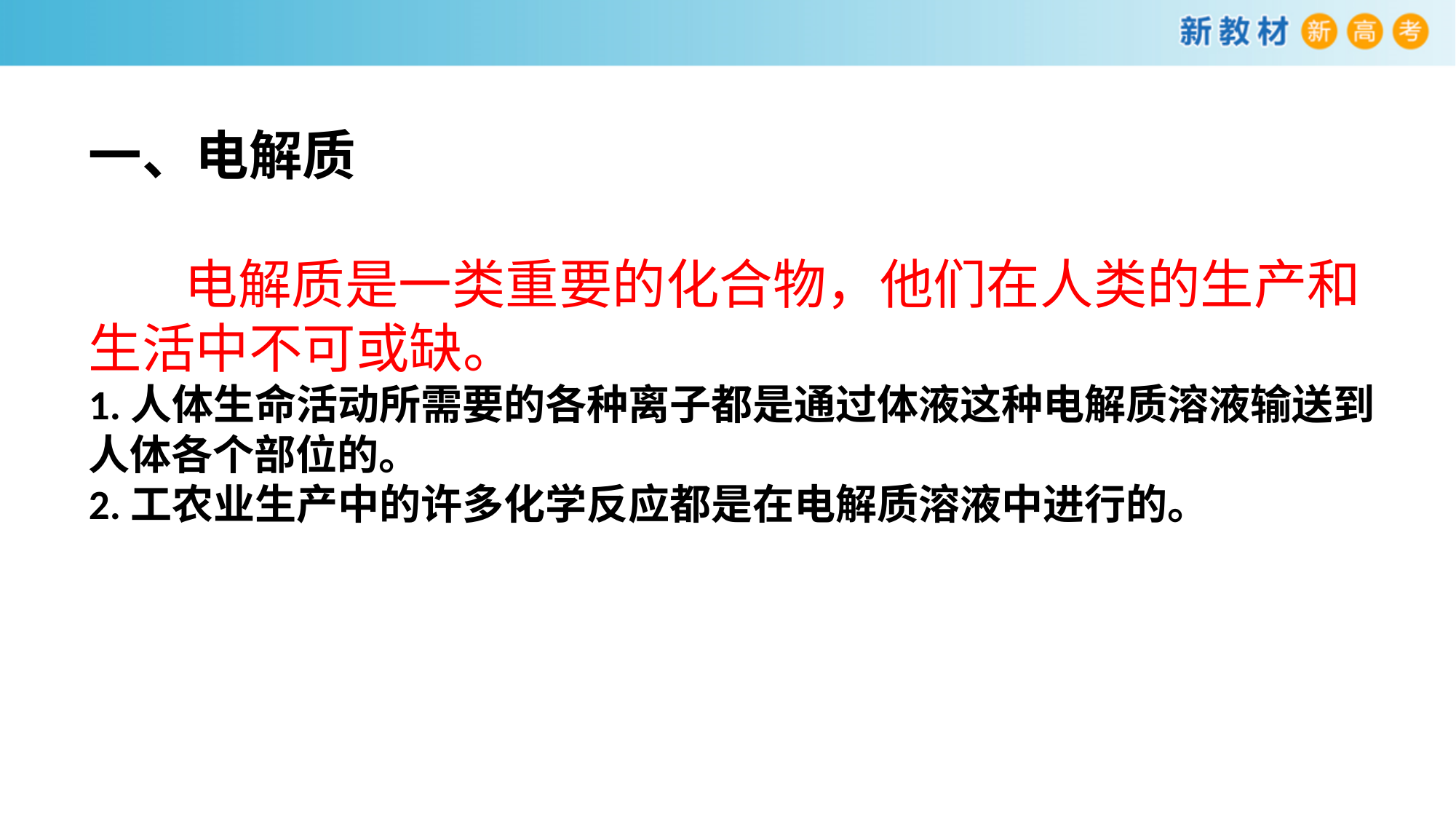

# 一、电解质 电解质是一类重要的化合物，他们在人类的生产和生活中不可或缺。 1.人体生命活动所需要的各种离子都是通过体液这种电解质溶液输送到人体各个部位的。 2.工农业生产中的许多化学反应都是在电解质溶液中进行的。